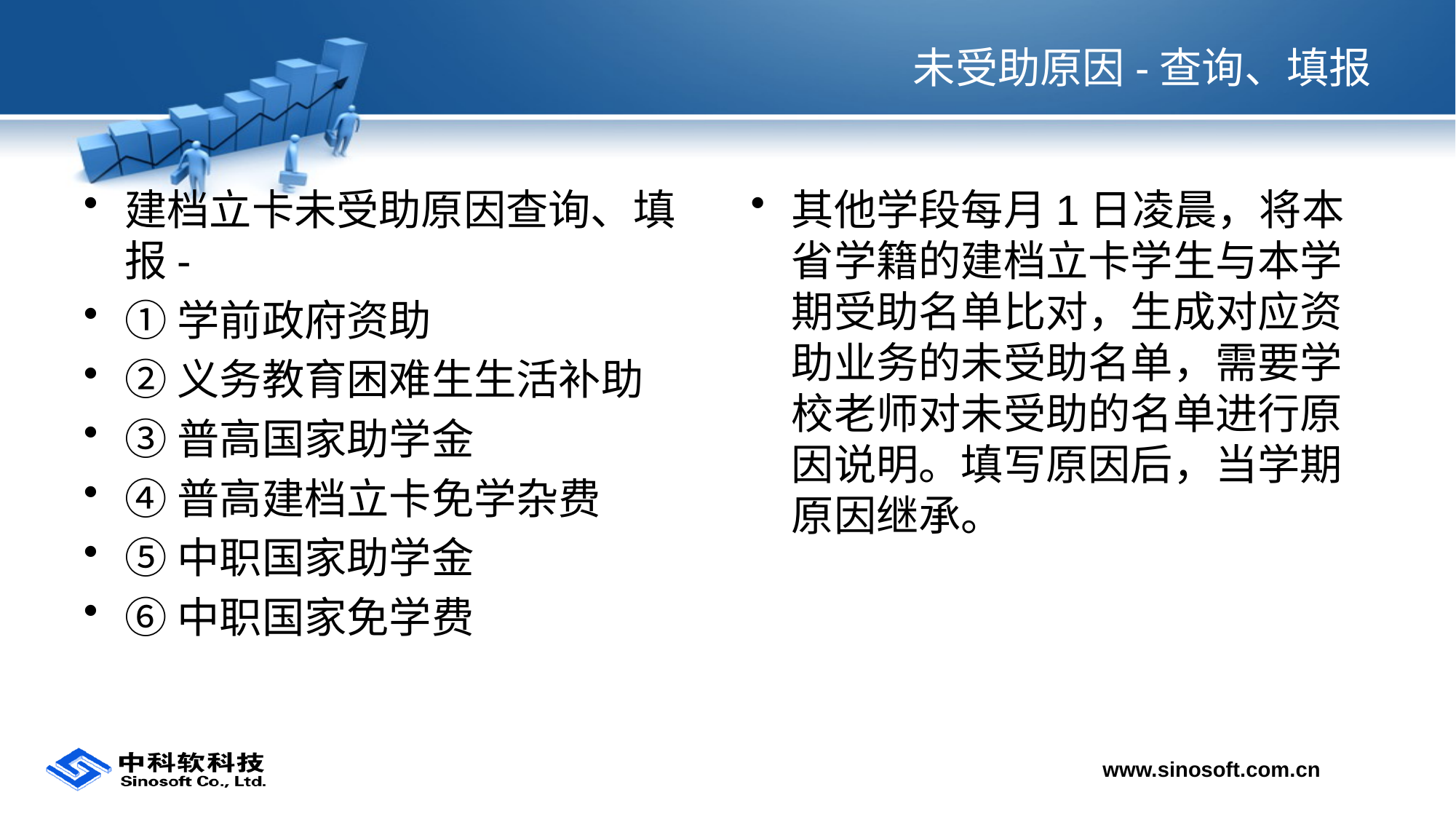

# 未受助原因-查询、填报
建档立卡未受助原因查询、填报-
①学前政府资助
②义务教育困难生生活补助
③普高国家助学金
④普高建档立卡免学杂费
⑤中职国家助学金
⑥中职国家免学费

其他学段每月1日凌晨，将本省学籍的建档立卡学生与本学期受助名单比对，生成对应资助业务的未受助名单，需要学校老师对未受助的名单进行原因说明。填写原因后，当学期原因继承。